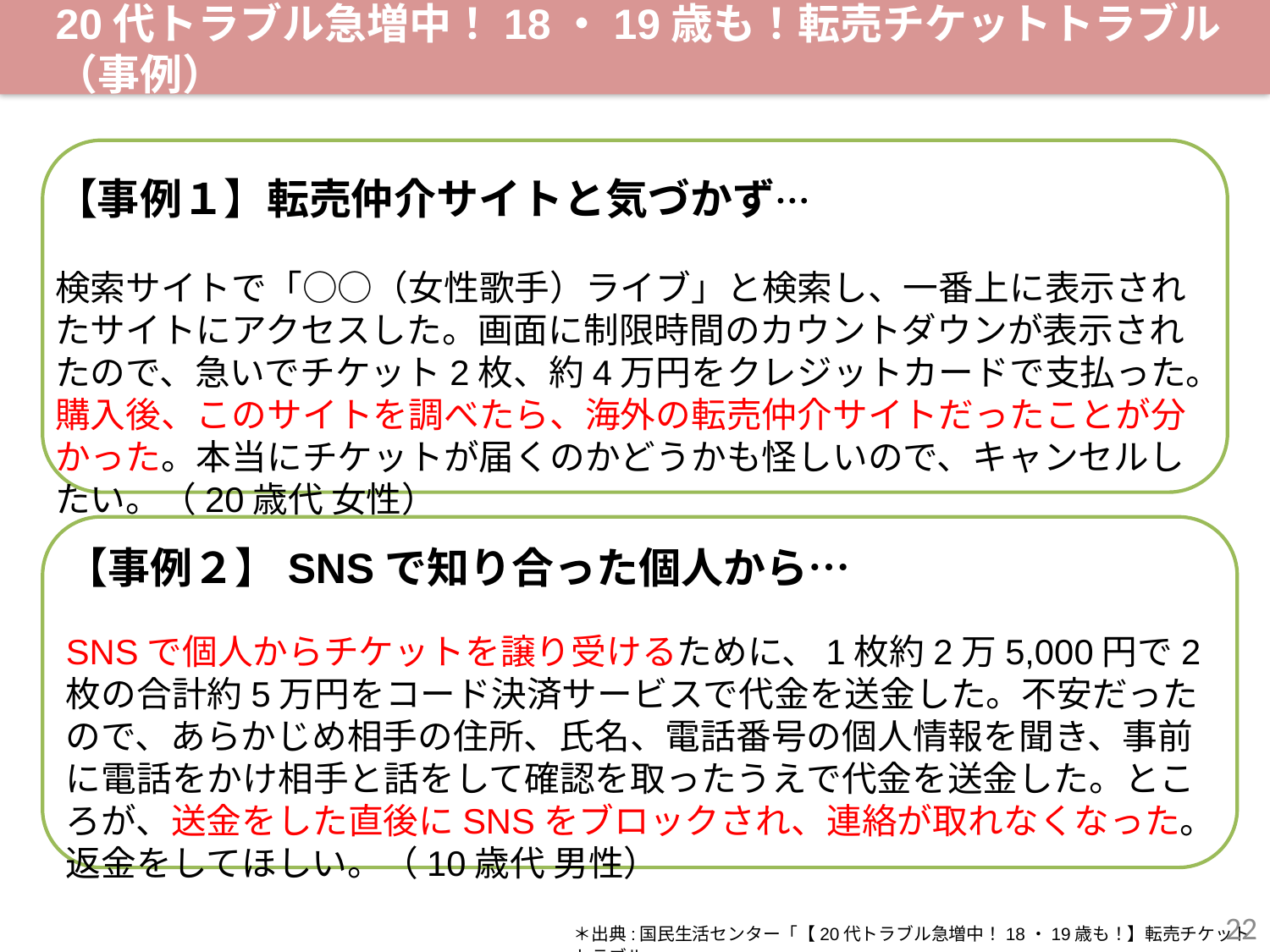

20代トラブル急増中！18・19歳も！転売チケットトラブル（事例）

【事例１】転売仲介サイトと気づかず…

検索サイトで「○○（女性歌手）ライブ」と検索し、一番上に表示されたサイトにアクセスした。画面に制限時間のカウントダウンが表示されたので、急いでチケット2枚、約4万円をクレジットカードで支払った。購入後、このサイトを調べたら、海外の転売仲介サイトだったことが分かった。本当にチケットが届くのかどうかも怪しいので、キャンセルしたい。（20歳代 女性）

【事例２】SNSで知り合った個人から…

SNSで個人からチケットを譲り受けるために、1枚約2万5,000円で2枚の合計約5万円をコード決済サービスで代金を送金した。不安だったので、あらかじめ相手の住所、氏名、電話番号の個人情報を聞き、事前に電話をかけ相手と話をして確認を取ったうえで代金を送金した。ところが、送金をした直後にSNSをブロックされ、連絡が取れなくなった。返金をしてほしい。（10歳代 男性）
22
＊出典:国民生活センター「【20代トラブル急増中！18・19歳も！】転売チケットトラブル」